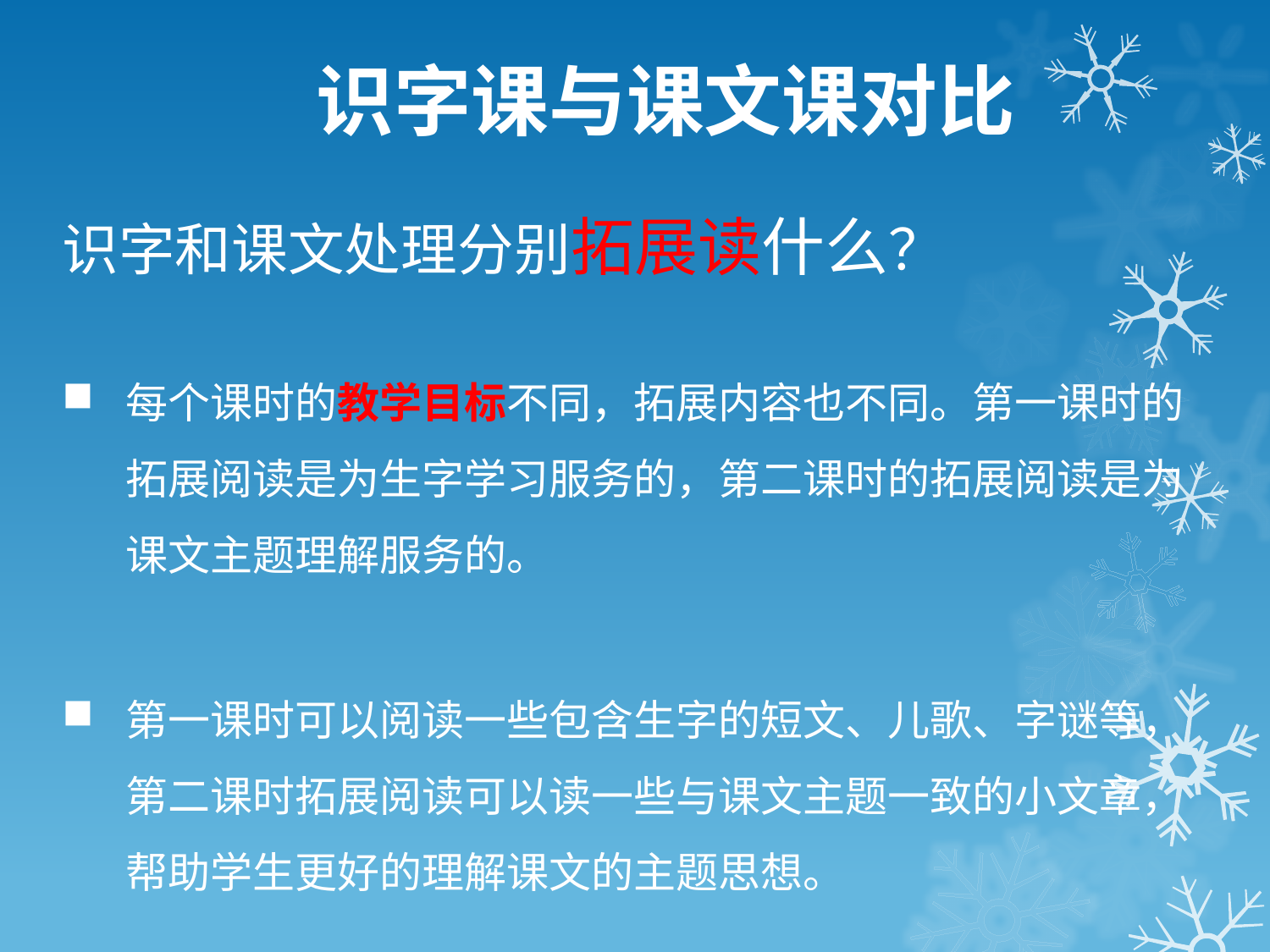

识字课与课文课对比
识字和课文处理分别拓展读什么？

每个课时的教学目标不同，拓展内容也不同。第一课时的拓展阅读是为生字学习服务的，第二课时的拓展阅读是为课文主题理解服务的。

第一课时可以阅读一些包含生字的短文、儿歌、字谜等，第二课时拓展阅读可以读一些与课文主题一致的小文章，帮助学生更好的理解课文的主题思想。